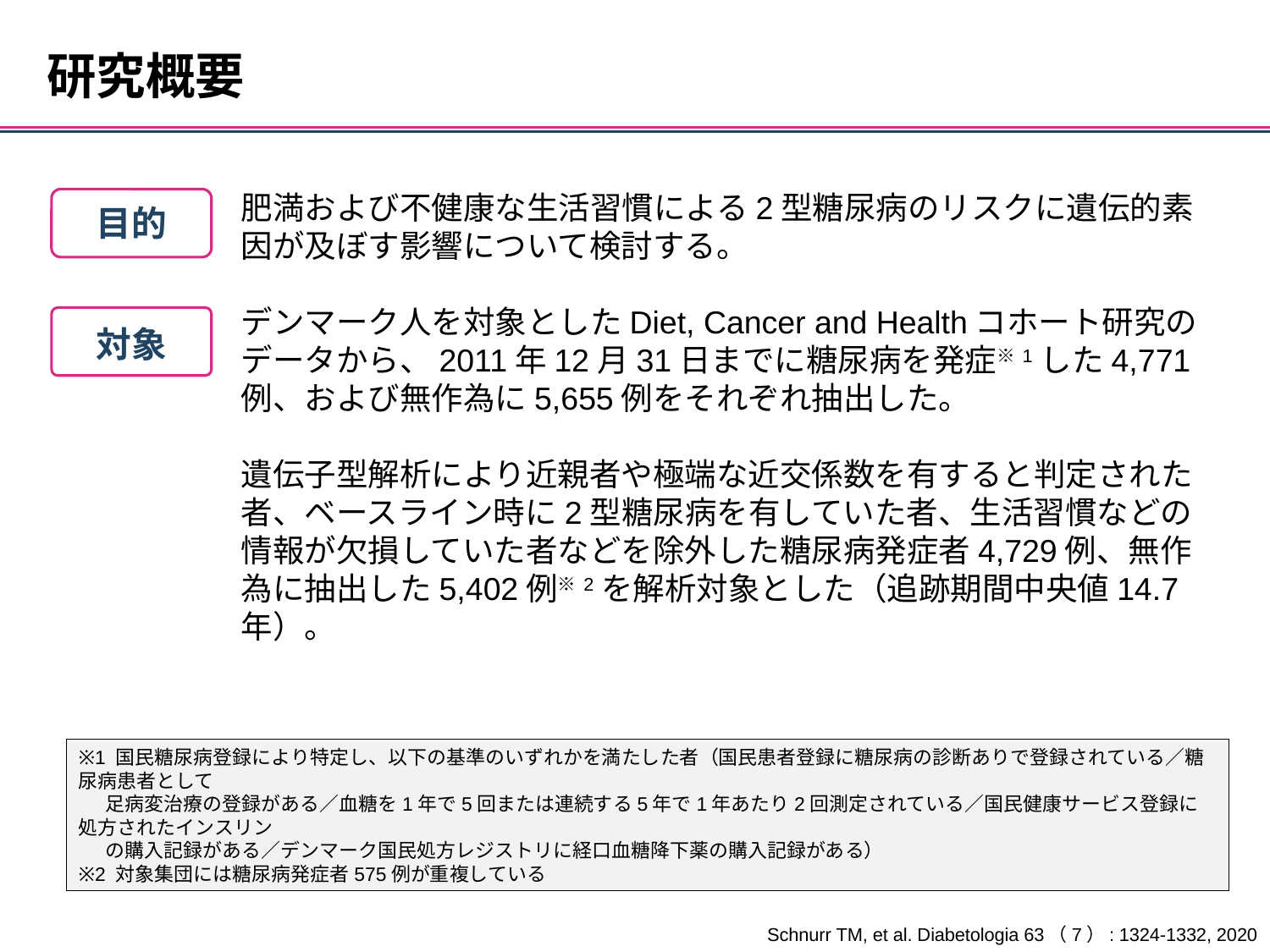

研究概要
肥満および不健康な生活習慣による2型糖尿病のリスクに遺伝的素因が及ぼす影響について検討する。

デンマーク人を対象としたDiet, Cancer and Healthコホート研究のデータから、2011年12月31日までに糖尿病を発症※1した4,771例、および無作為に5,655例をそれぞれ抽出した。

遺伝子型解析により近親者や極端な近交係数を有すると判定された者、ベースライン時に2型糖尿病を有していた者、生活習慣などの情報が欠損していた者などを除外した糖尿病発症者4,729例、無作為に抽出した5,402例※2を解析対象とした（追跡期間中央値14.7年）。

目的
対象

※1 国民糖尿病登録により特定し、以下の基準のいずれかを満たした者（国民患者登録に糖尿病の診断ありで登録されている／糖尿病患者として
     足病変治療の登録がある／血糖を1年で5回または連続する5年で1年あたり2回測定されている／国民健康サービス登録に処方されたインスリン
     の購入記録がある／デンマーク国民処方レジストリに経口血糖降下薬の購入記録がある）
※2 対象集団には糖尿病発症者575例が重複している
Schnurr TM, et al. Diabetologia 63（7）: 1324-1332, 2020